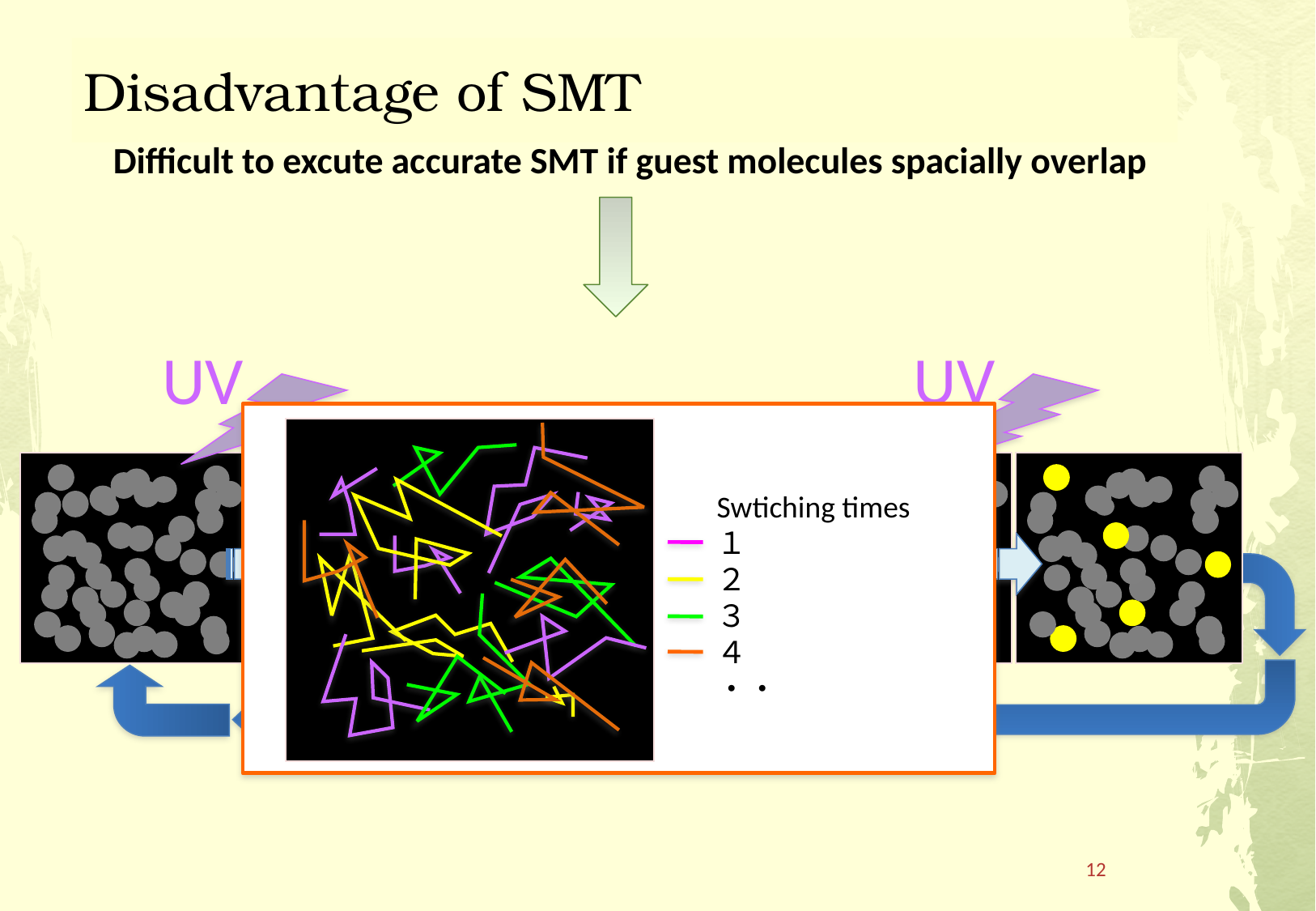

# Disadvantage of SMT
Difficult to excute accurate SMT if guest molecules spacially overlap

UV

UV

Swtiching times
１
２
３
４
・・
Photobleach

12